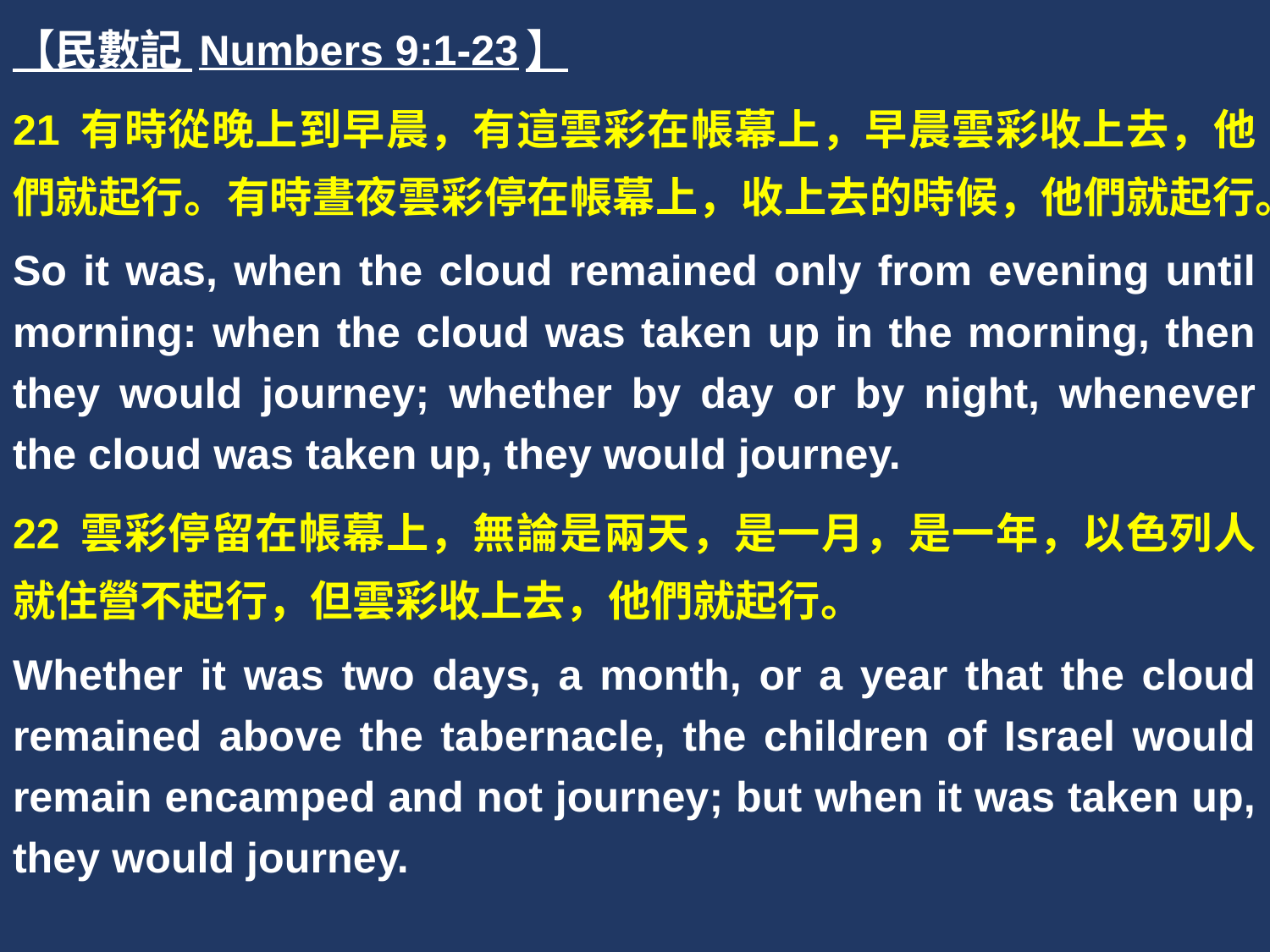

【民數記 Numbers 9:1-23】
21 有時從晚上到早晨，有這雲彩在帳幕上，早晨雲彩收上去，他們就起行。有時晝夜雲彩停在帳幕上，收上去的時候，他們就起行。
So it was, when the cloud remained only from evening until morning: when the cloud was taken up in the morning, then they would journey; whether by day or by night, whenever the cloud was taken up, they would journey.
22 雲彩停留在帳幕上，無論是兩天，是一月，是一年，以色列人就住營不起行，但雲彩收上去，他們就起行。
Whether it was two days, a month, or a year that the cloud remained above the tabernacle, the children of Israel would remain encamped and not journey; but when it was taken up, they would journey.